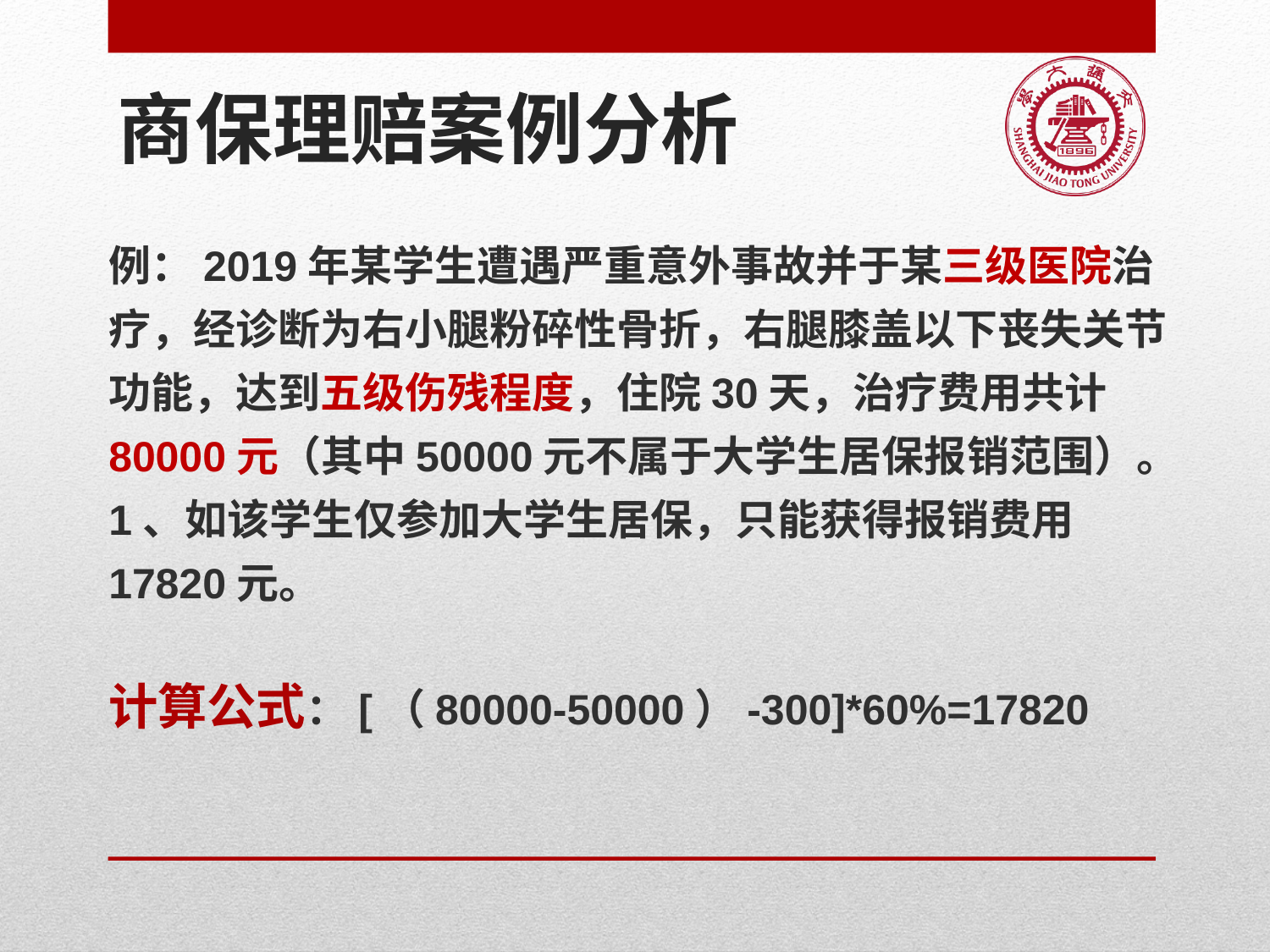

# 商保理赔案例分析
例：2019年某学生遭遇严重意外事故并于某三级医院治疗，经诊断为右小腿粉碎性骨折，右腿膝盖以下丧失关节功能，达到五级伤残程度，住院30天，治疗费用共计80000元（其中50000元不属于大学生居保报销范围）。
1、如该学生仅参加大学生居保，只能获得报销费用17820元。

计算公式：[（80000-50000）-300]*60%=17820